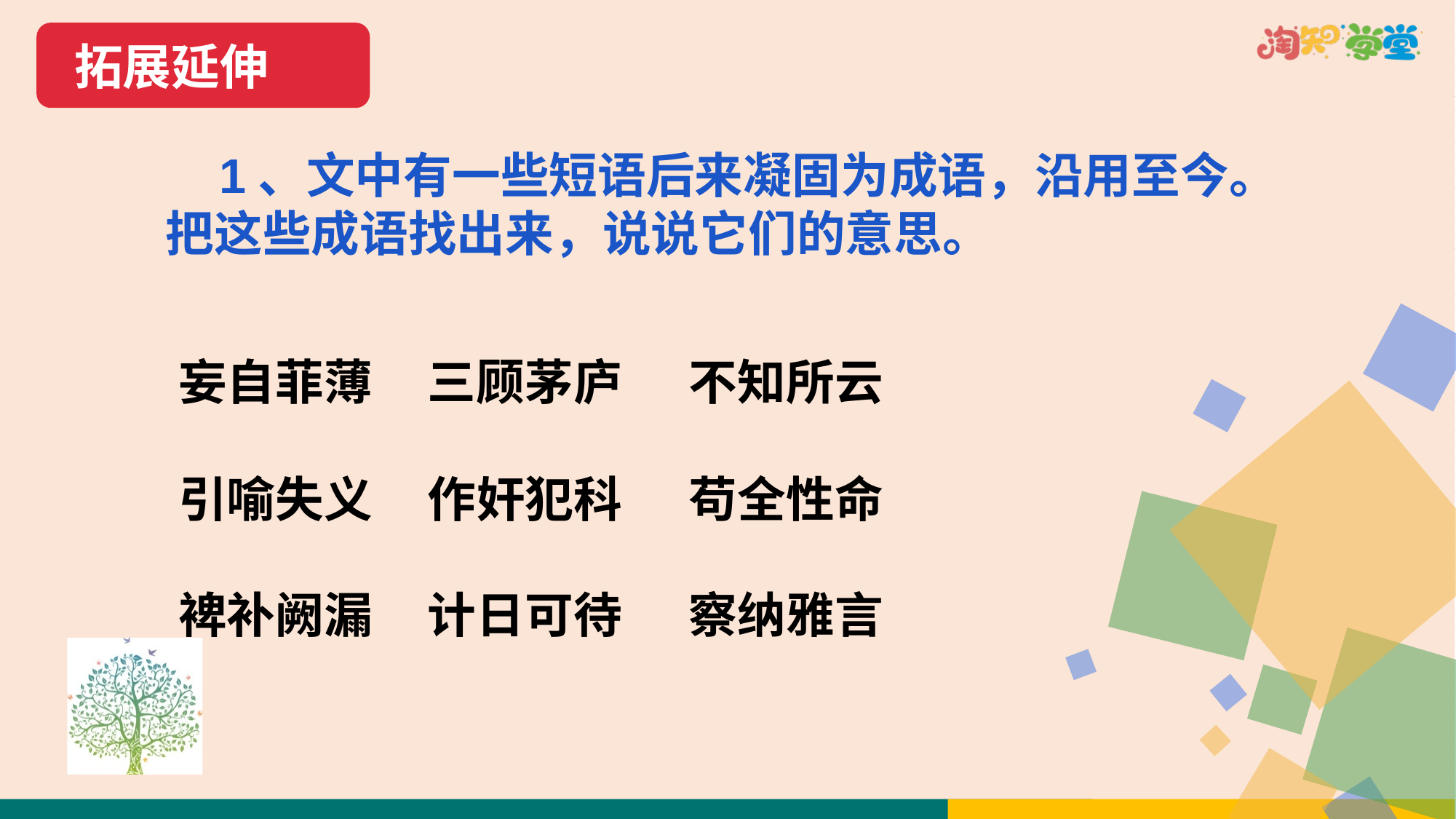

拓展延伸
    1、文中有一些短语后来凝固为成语，沿用至今。把这些成语找出来，说说它们的意思。
妄自菲薄     三顾茅庐      不知所云

引喻失义     作奸犯科      苟全性命

裨补阙漏     计日可待      察纳雅言